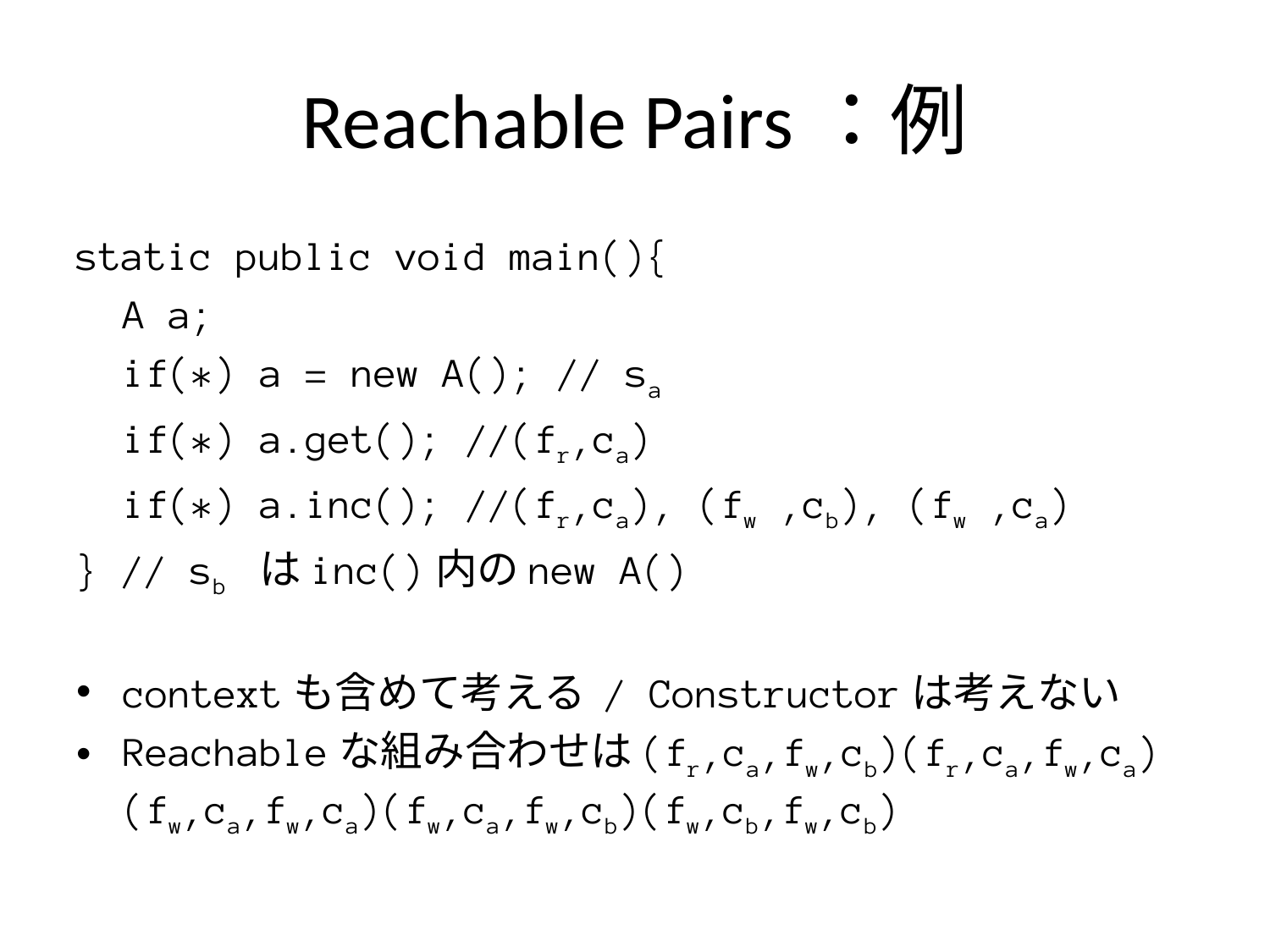

# Reachable Pairs：例
static public void main(){
	A a;
	if(*) a = new A(); // sa
	if(*) a.get(); //(fr,ca)
	if(*) a.inc(); //(fr,ca), (fw ,cb), (fw ,ca)
} // sb はinc()内のnew A()

contextも含めて考える / Constructorは考えない
Reachableな組み合わせは(fr,ca,fw,cb)(fr,ca,fw,ca) (fw,ca,fw,ca)(fw,ca,fw,cb)(fw,cb,fw,cb)